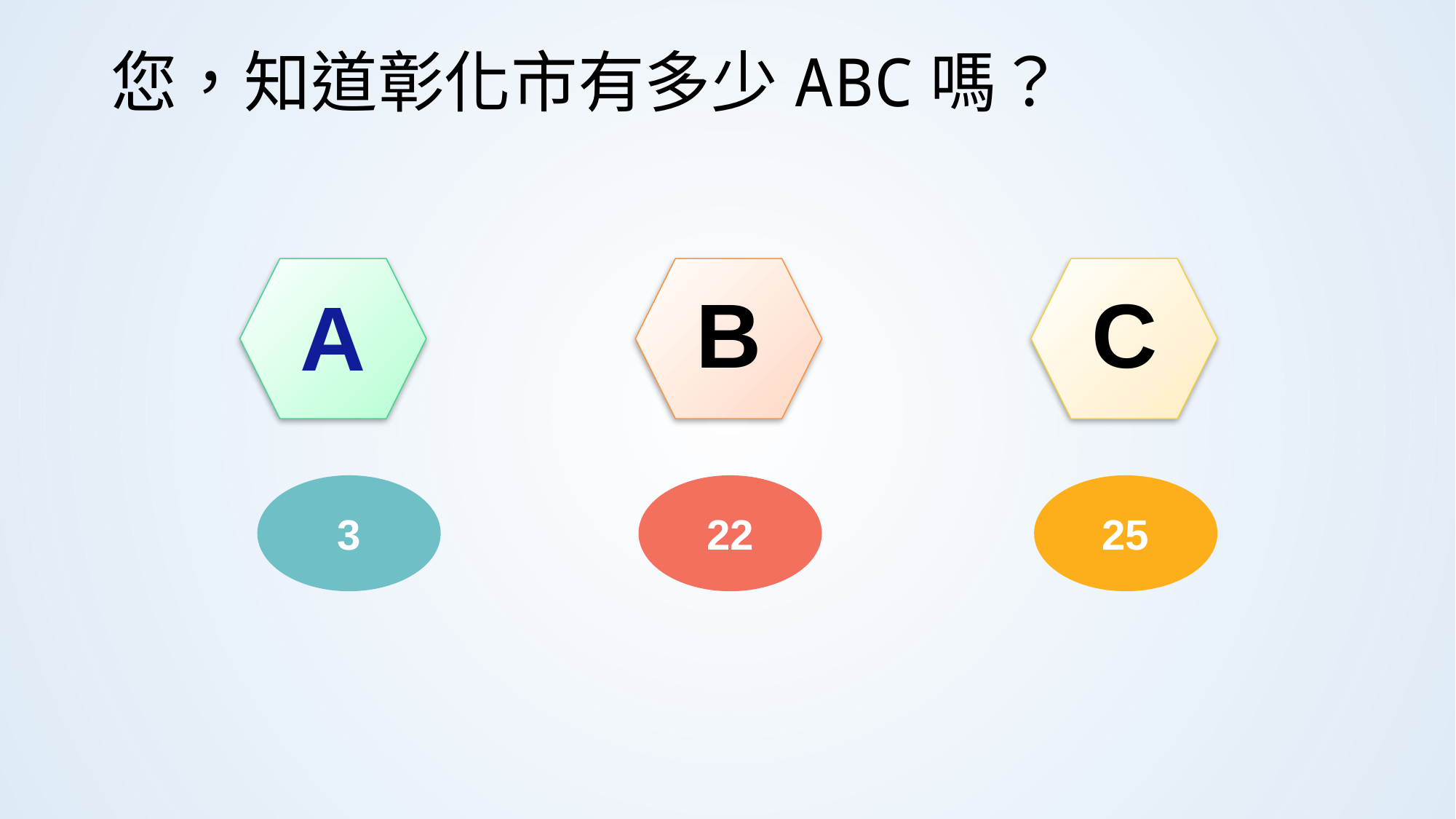

# 您，知道彰化市有多少ABC嗎？

A

B

C
3
22
25